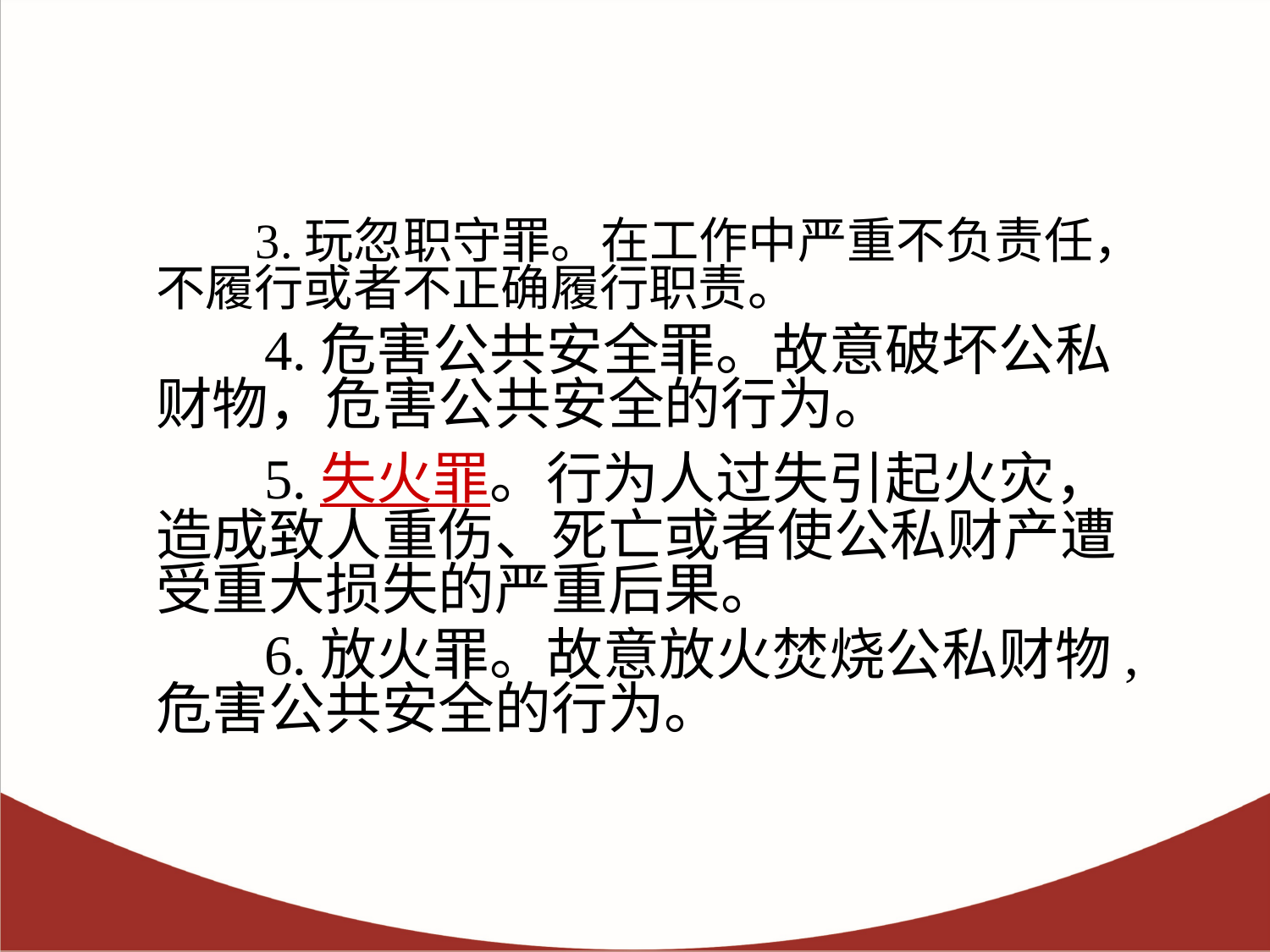

3.玩忽职守罪。在工作中严重不负责任，不履行或者不正确履行职责。
           4.危害公共安全罪。故意破坏公私财物，危害公共安全的行为。
           5.失火罪。行为人过失引起火灾，造成致人重伤、死亡或者使公私财产遭受重大损失的严重后果。
           6.放火罪。故意放火焚烧公私财物,危害公共安全的行为。